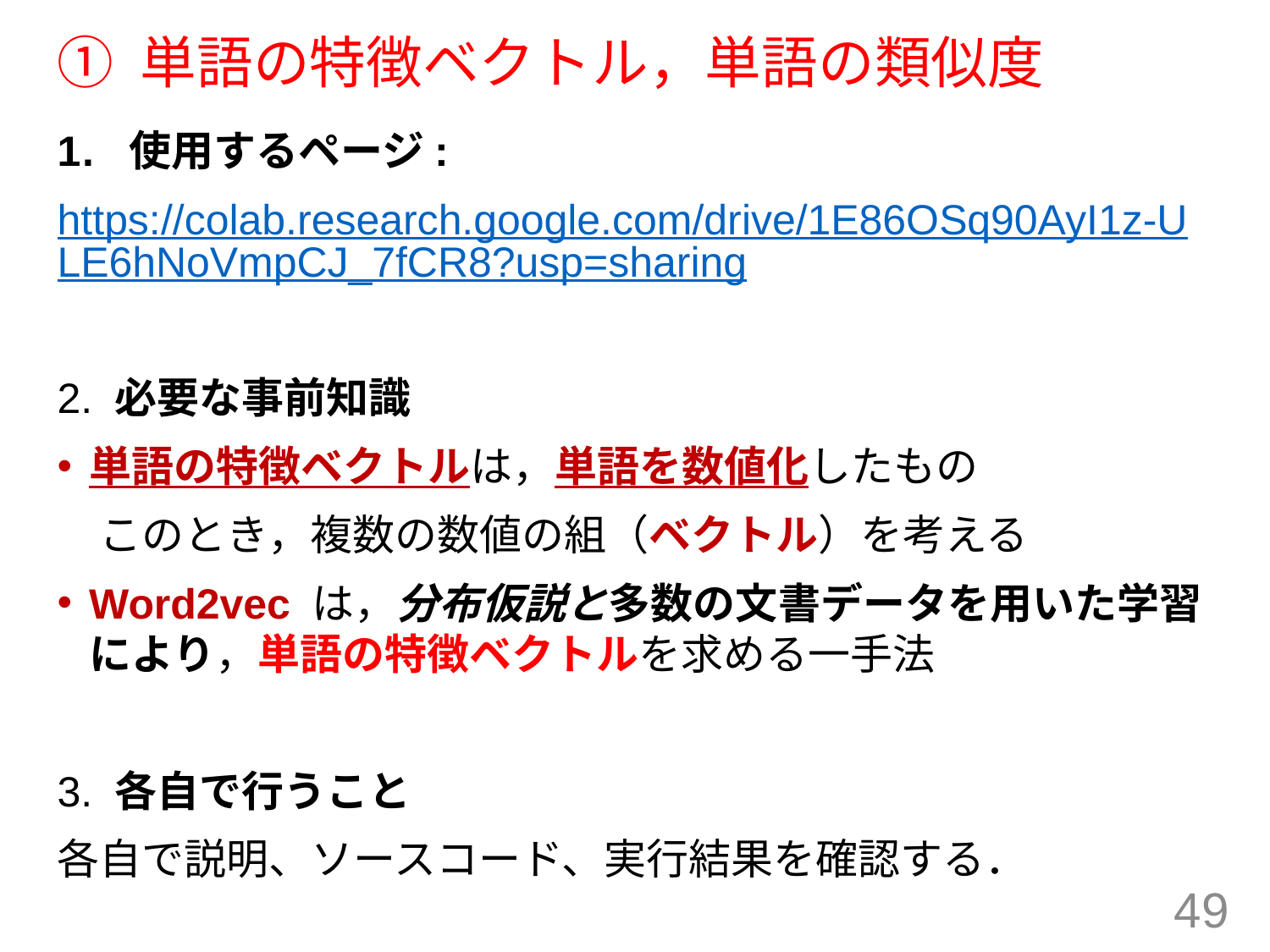

# ① 単語の特徴ベクトル，単語の類似度
使用するページ:
https://colab.research.google.com/drive/1E86OSq90AyI1z-ULE6hNoVmpCJ_7fCR8?usp=sharing

2. 必要な事前知識
単語の特徴ベクトルは，単語を数値化したもの
　このとき，複数の数値の組（ベクトル）を考える
Word2vec は，分布仮説と多数の文書データを用いた学習により，単語の特徴ベクトルを求める一手法

3. 各自で行うこと
各自で説明、ソースコード、実行結果を確認する．

49